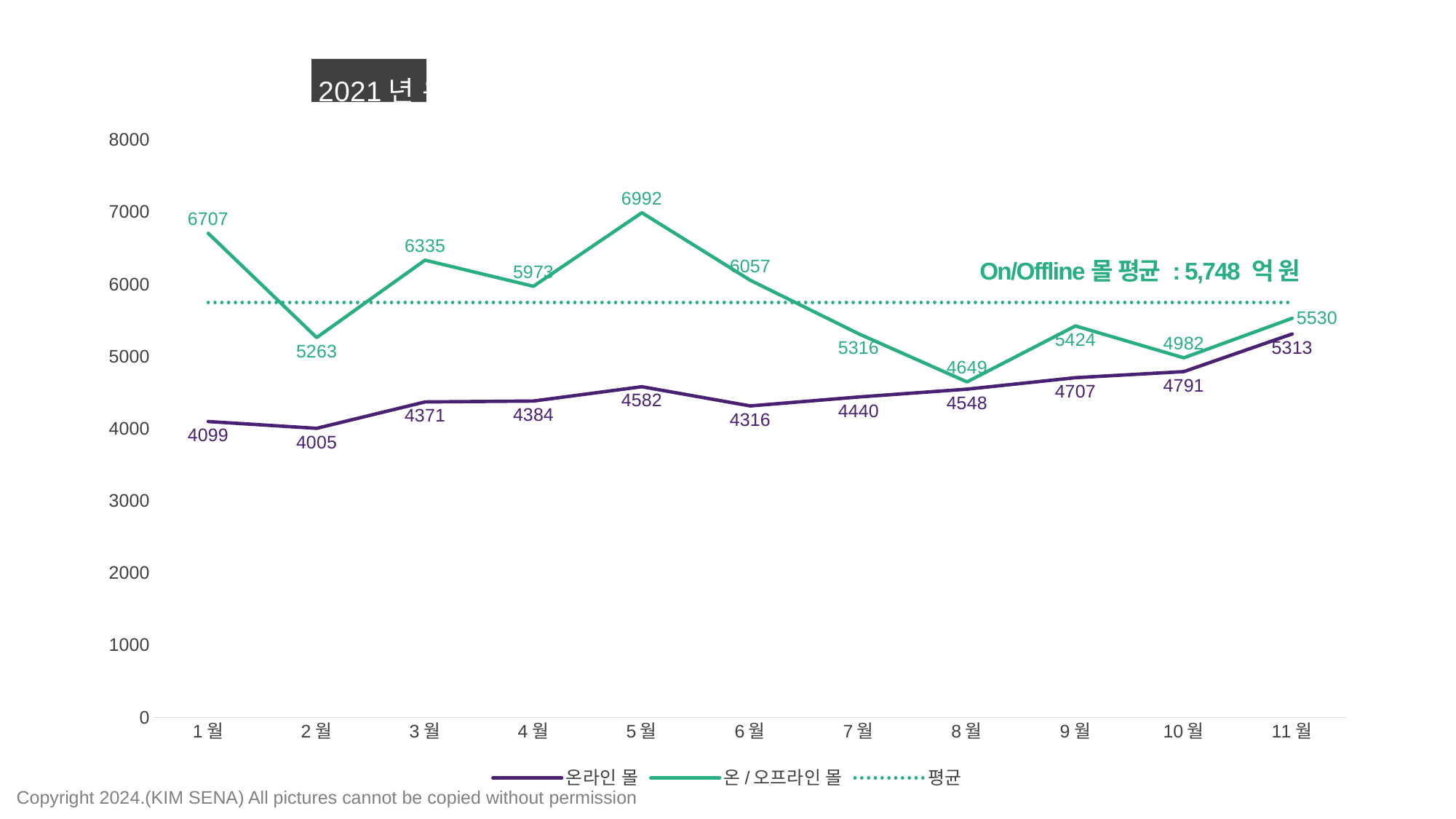

### Chart: 2021년 온라인쇼핑몰_운영형태별_화장품군 거래액(단위: 억 원)

| Category | 온라인 몰 | 온/오프라인 몰 | 평균 |
|---|---|---|---|
| 1월 | 4099.0 | 6707.0 | 5748.0 |
| 2월 | 4005.0 | 5263.0 | 5748.0 |
| 3월 | 4371.0 | 6335.0 | 5748.0 |
| 4월 | 4384.0 | 5973.0 | 5748.0 |
| 5월 | 4582.0 | 6992.0 | 5748.0 |
| 6월 | 4316.0 | 6057.0 | 5748.0 |
| 7월 | 4440.0 | 5316.0 | 5748.0 |
| 8월 | 4548.0 | 4649.0 | 5748.0 |
| 9월 | 4707.0 | 5424.0 | 5748.0 |
| 10월 | 4791.0 | 4982.0 | 5748.0 |
| 11월 | 5313.0 | 5530.0 | 5748.0 |
2009년 여성

2019년 여성

2019년 남성

단위  :  %
On/Offline몰 평균 : 5,748 억 원